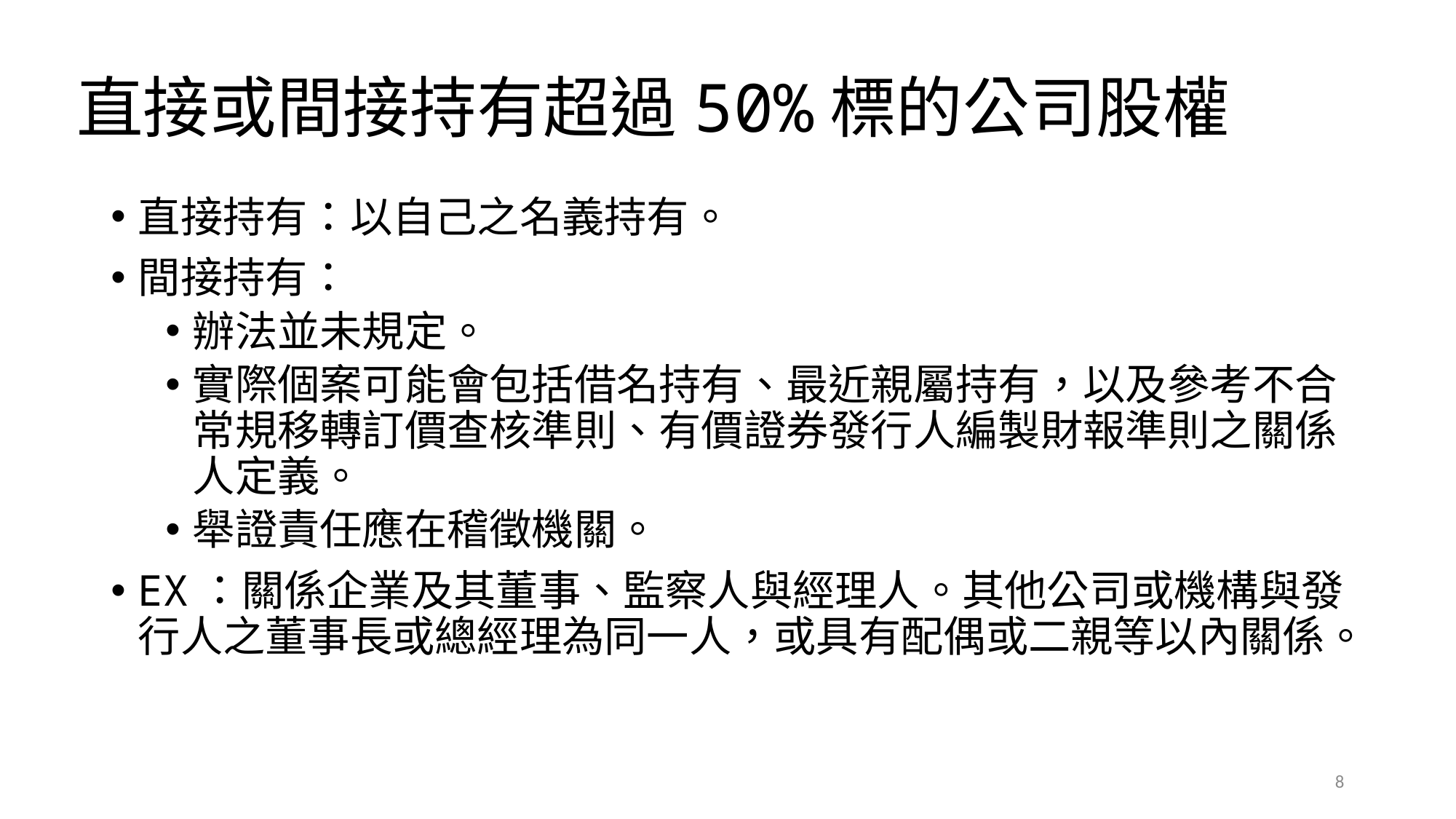

# 直接或間接持有超過50%標的公司股權
直接持有：以自己之名義持有。
間接持有：
辦法並未規定。
實際個案可能會包括借名持有、最近親屬持有，以及參考不合常規移轉訂價查核準則、有價證券發行人編製財報準則之關係人定義。
舉證責任應在稽徵機關。
EX：關係企業及其董事、監察人與經理人。其他公司或機構與發行人之董事長或總經理為同一人，或具有配偶或二親等以內關係。

8